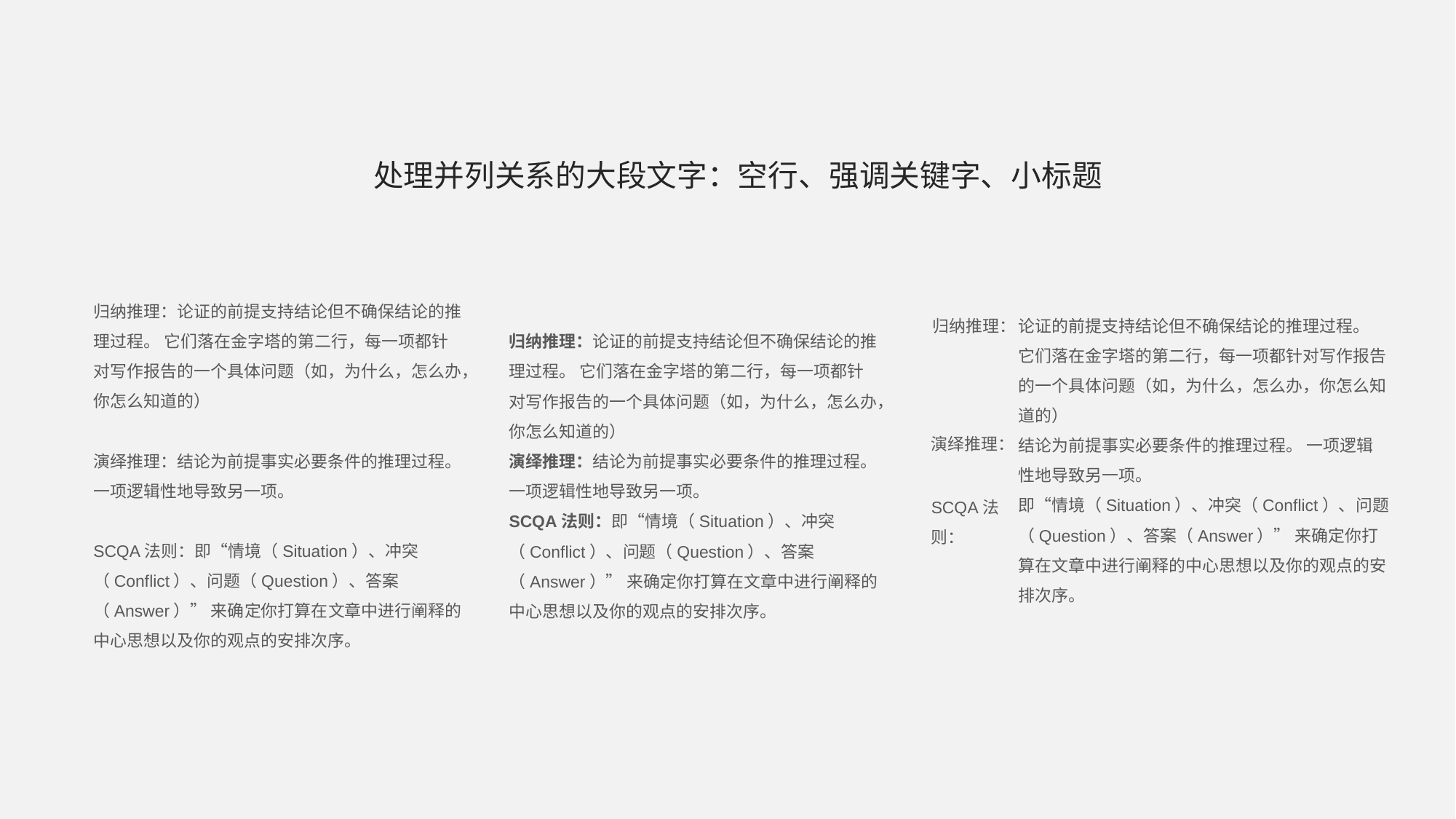

处理并列关系的大段文字：空行、强调关键字、小标题
归纳推理：论证的前提支持结论但不确保结论的推理过程。 它们落在金字塔的第二行，每一项都针对写作报告的一个具体问题（如，为什么，怎么办，你怎么知道的）

演绎推理：结论为前提事实必要条件的推理过程。 一项逻辑性地导致另一项。

SCQA法则：即“情境（Situation）、冲突（Conflict）、问题（Question）、答案（Answer）” 来确定你打算在文章中进行阐释的中心思想以及你的观点的安排次序。
归纳推理：
论证的前提支持结论但不确保结论的推理过程。 它们落在金字塔的第二行，每一项都针对写作报告的一个具体问题（如，为什么，怎么办，你怎么知道的）
结论为前提事实必要条件的推理过程。 一项逻辑性地导致另一项。
即“情境（Situation）、冲突（Conflict）、问题（Question）、答案（Answer）” 来确定你打算在文章中进行阐释的中心思想以及你的观点的安排次序。
归纳推理：论证的前提支持结论但不确保结论的推理过程。 它们落在金字塔的第二行，每一项都针对写作报告的一个具体问题（如，为什么，怎么办，你怎么知道的）
演绎推理：结论为前提事实必要条件的推理过程。 一项逻辑性地导致另一项。
SCQA法则：即“情境（Situation）、冲突（Conflict）、问题（Question）、答案（Answer）” 来确定你打算在文章中进行阐释的中心思想以及你的观点的安排次序。
演绎推理：
SCQA法则：